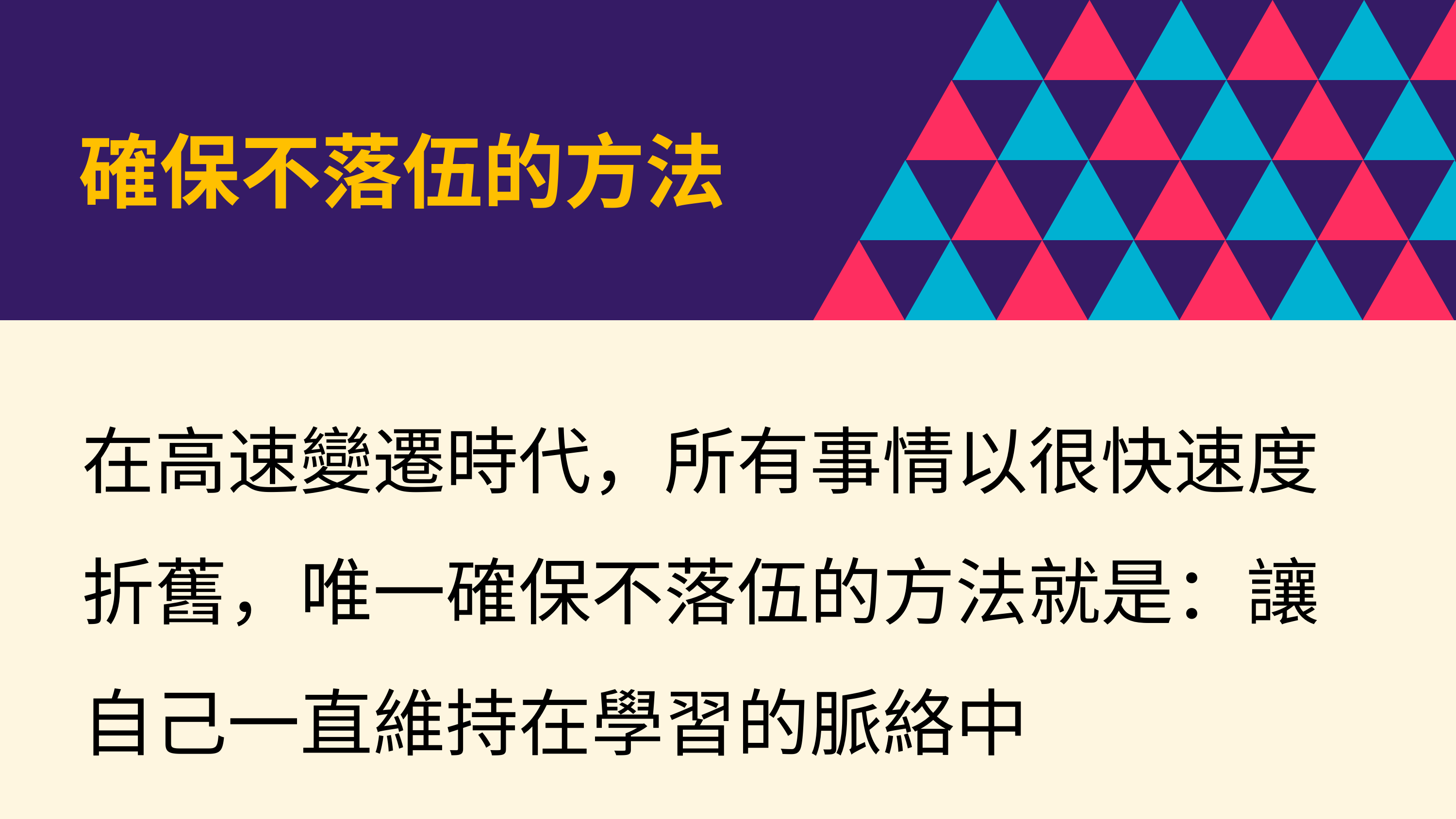

確保不落伍的方法
在高速變遷時代，所有事情以很快速度折舊，唯一確保不落伍的方法就是：讓自己一直維持在學習的脈絡中